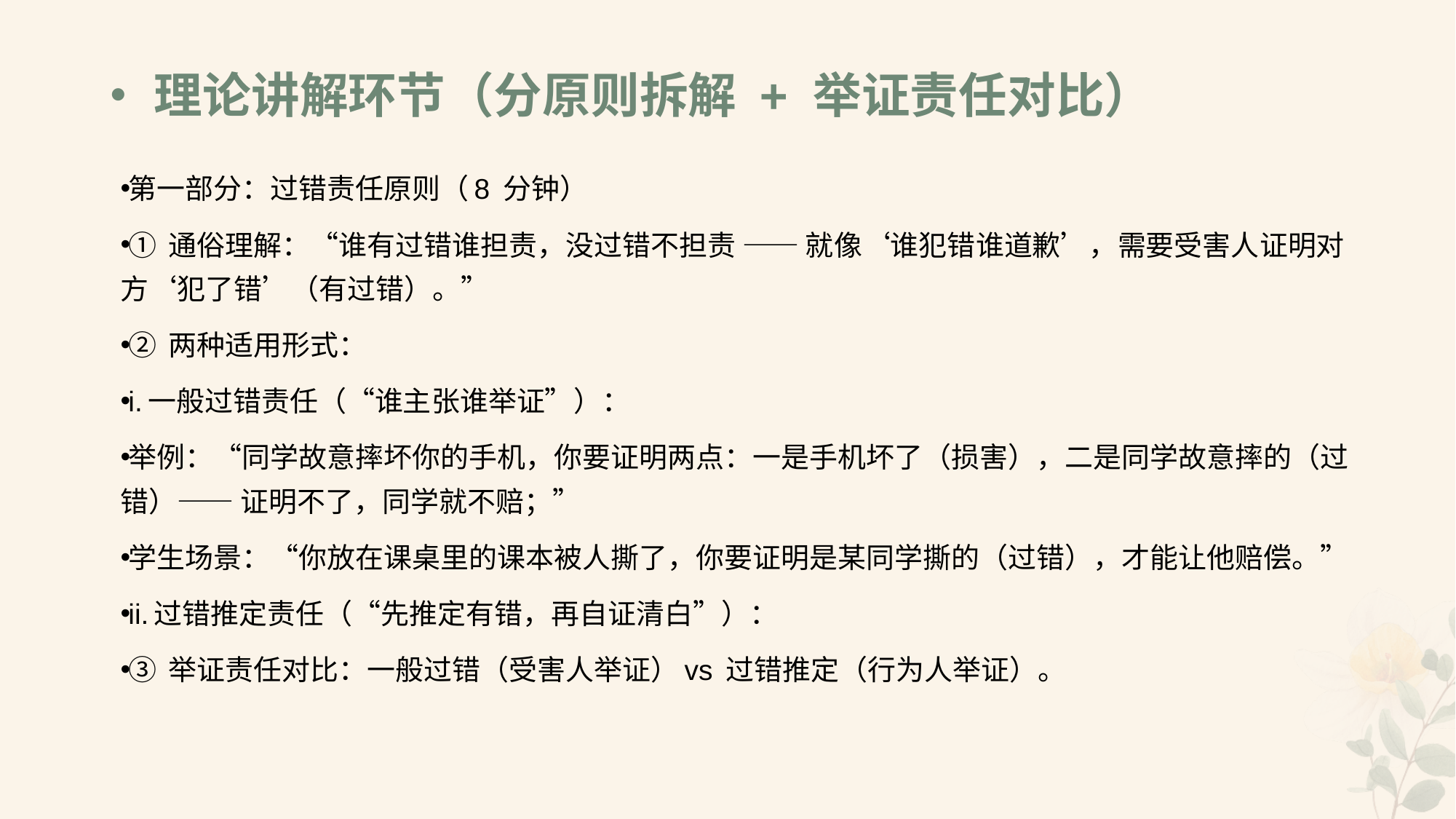

# •理论讲解环节（分原则拆解 + 举证责任对比）
第一部分：过错责任原则（8 分钟）
① 通俗理解：“谁有过错谁担责，没过错不担责 —— 就像‘谁犯错谁道歉’，需要受害人证明对方‘犯了错’（有过错）。”
② 两种适用形式：
i.一般过错责任（“谁主张谁举证”）：
举例：“同学故意摔坏你的手机，你要证明两点：一是手机坏了（损害），二是同学故意摔的（过错）—— 证明不了，同学就不赔；”
学生场景：“你放在课桌里的课本被人撕了，你要证明是某同学撕的（过错），才能让他赔偿。”
ii.过错推定责任（“先推定有错，再自证清白”）：
③ 举证责任对比：一般过错（受害人举证）vs 过错推定（行为人举证）。